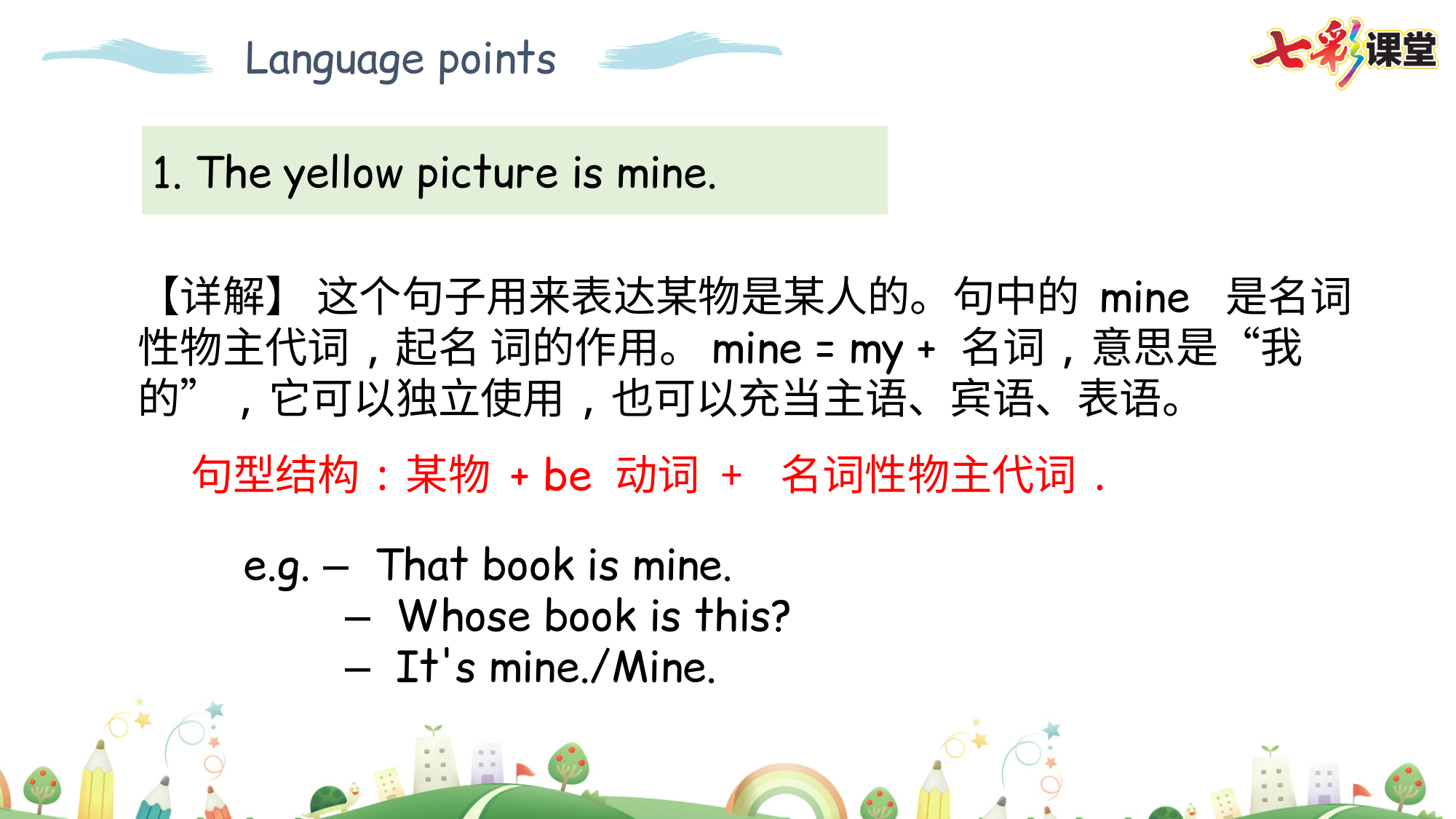

Language points

1. The yellow picture is mine.
【详解】 这个句子用来表达某物是某人的。句中的 mine 是名词性物主代词,起名 词的作用。mine = my + 名词,意思是“我的”,它可以独立使用,也可以充当主语、宾语、表语。

句型结构:某物 + be 动词 + 名词性物主代词.
e.g. — That book is mine.
    — Whose book is this?
    — It's mine./Mine.